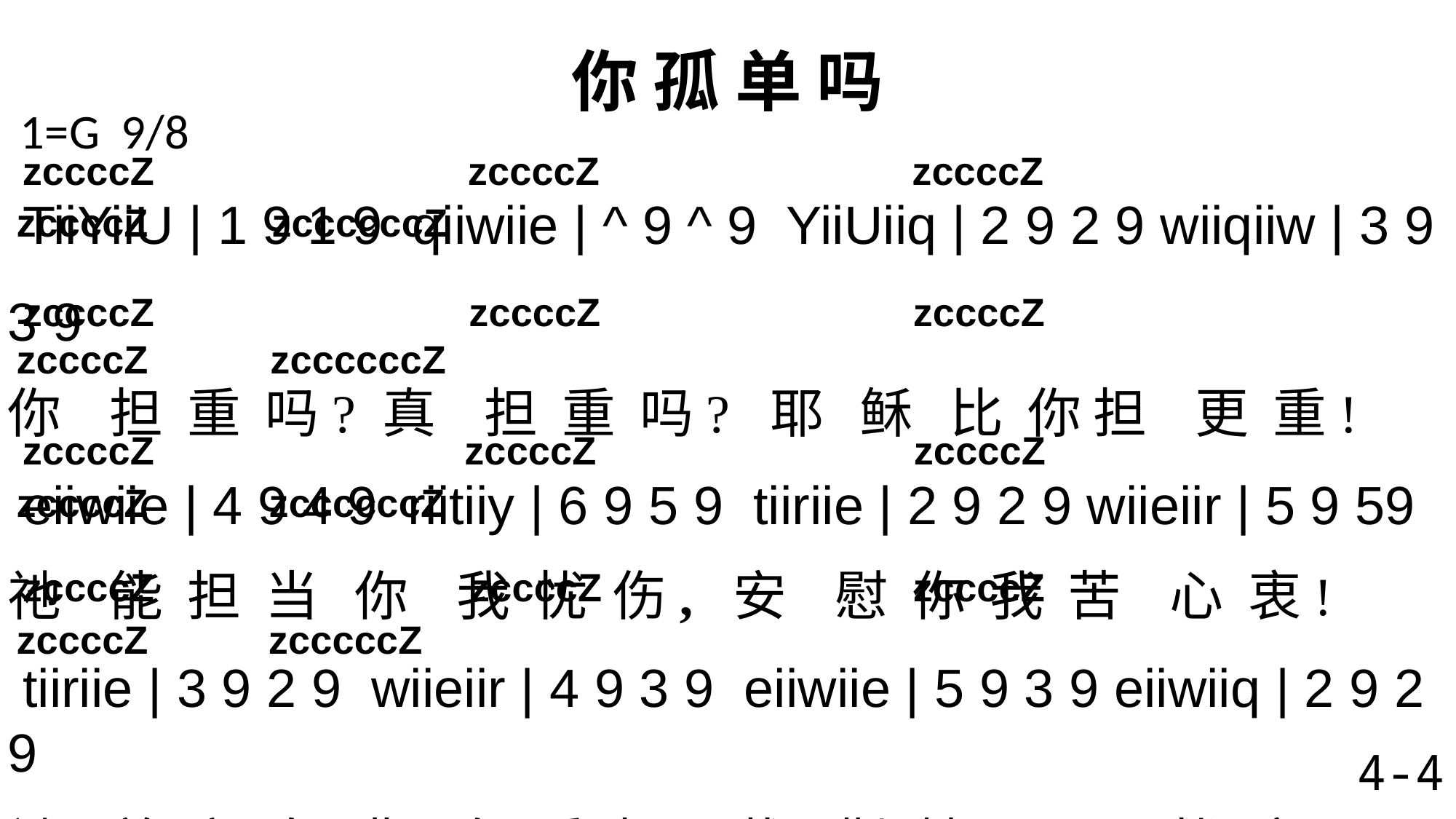

# 你 孤 单 吗
1=G  9/8
 zccccZ                              zccccZ                              zccccZ                           zccccZ            zccccccZ

 TiiYiiU | 1 9 1 9  qiiwiie | ^ 9 ^ 9  YiiUiiq | 2 9 2 9 wiiqiiw | 3 9 3 9
你    担  重  吗? 真    担  重  吗?  耶   稣   比  你 担    更  重!
 eiiwiie | 4 9 4 9  riitiiy | 6 9 5 9  tiiriie | 2 9 2 9 wiieiir | 5 9 59
祂    能  担  当   你    我  忧  伤,  安    慰  你  我  苦    心  衷!
 tiiriie | 3 9 2 9  wiieiir | 4 9 3 9  eiiwiie | 5 9 3 9 eiiwiiq | 2 9 2 9
祂    曾  亲  身   背    负  重  担,  戴    荆  棘  冕  历    忧  痛;
 TiiYiiU | 1 9 1 9  qiiwiie | 4 9 6 9  yiitiir | 3 9 5 9 riieiiw | 19 19\
十    字  架  上   祂    曾  被  悬,  为    救  你  我  进    天  宫!
 zccccZ                              zccccZ                              zccccZ                            zccccZ            zccccccZ

 zccccZ                             zccccZ                              zccccZ                            zccccZ            zccccccZ

 zccccZ                              zccccZ                              zccccZ                            zccccZ            zcccccZ

4-4